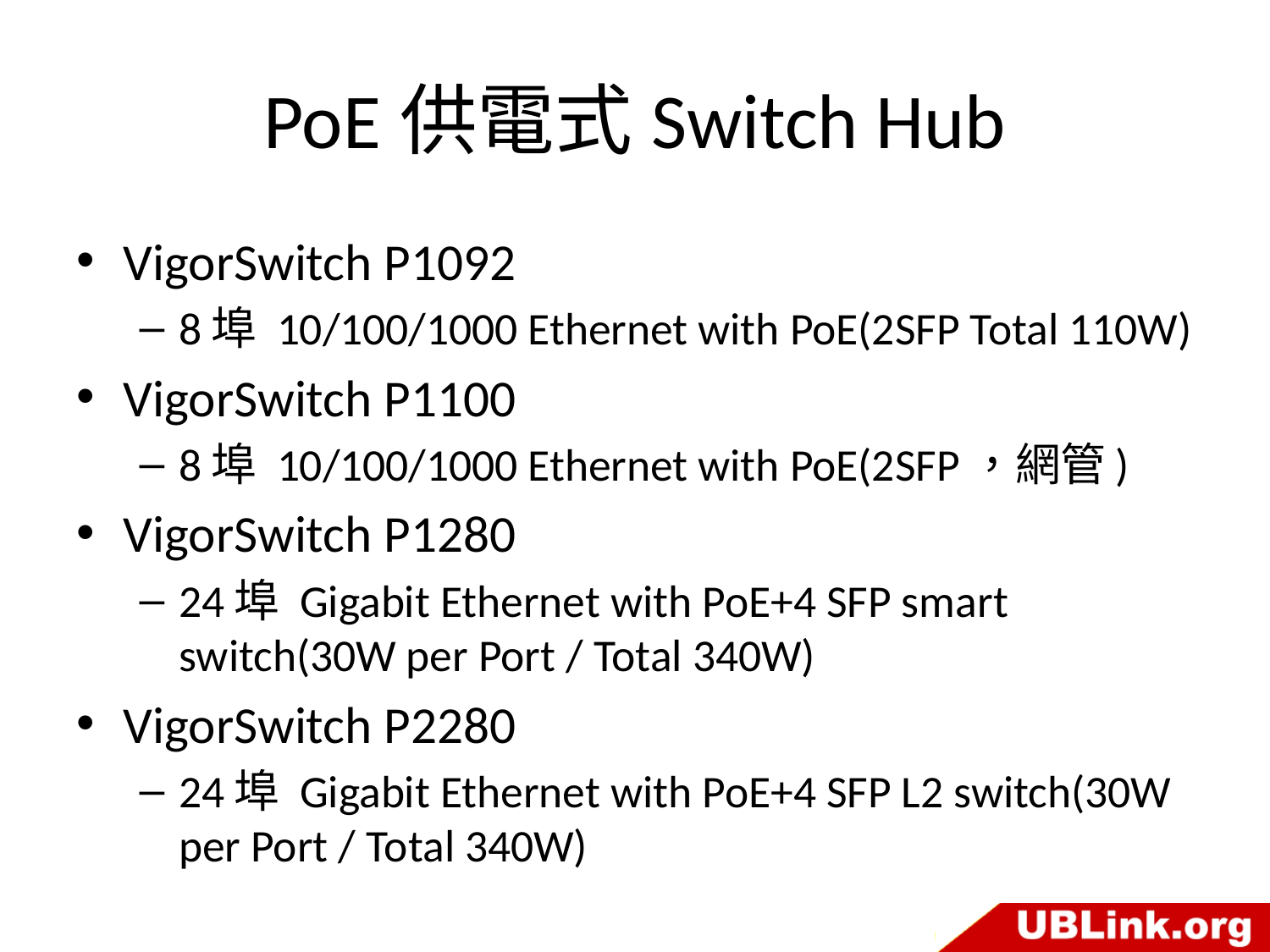

# PoE供電式Switch Hub
VigorSwitch P1092
8埠 10/100/1000 Ethernet with PoE(2SFP Total 110W)
VigorSwitch P1100
8埠 10/100/1000 Ethernet with PoE(2SFP，網管)
VigorSwitch P1280
24埠 Gigabit Ethernet with PoE+4 SFP smart switch(30W per Port / Total 340W)
VigorSwitch P2280
24埠 Gigabit Ethernet with PoE+4 SFP L2 switch(30W per Port / Total 340W)